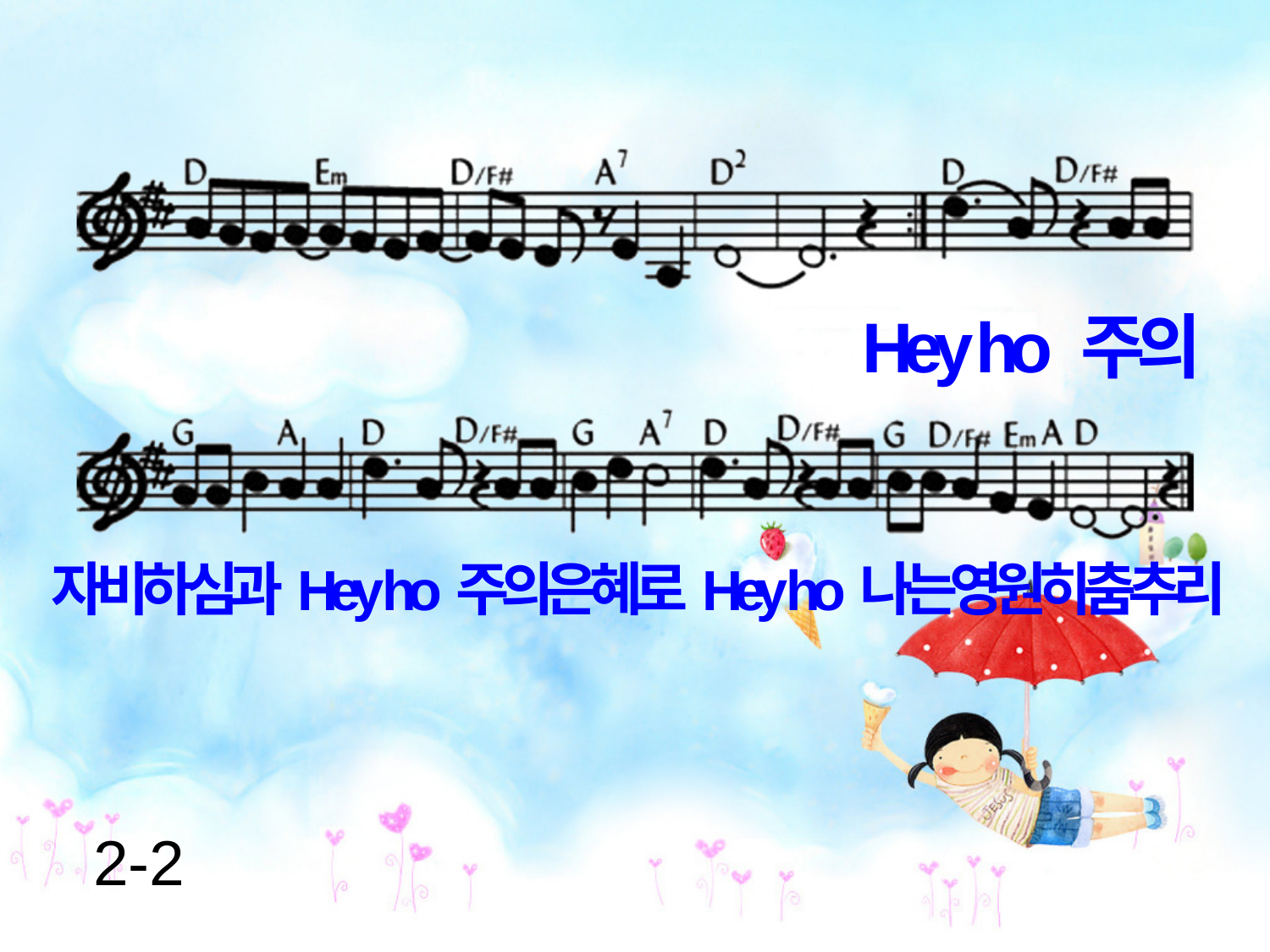

Hey ho 주의
자비하심과Hey ho주의은혜로Hey ho나는영원히춤추리
2-2